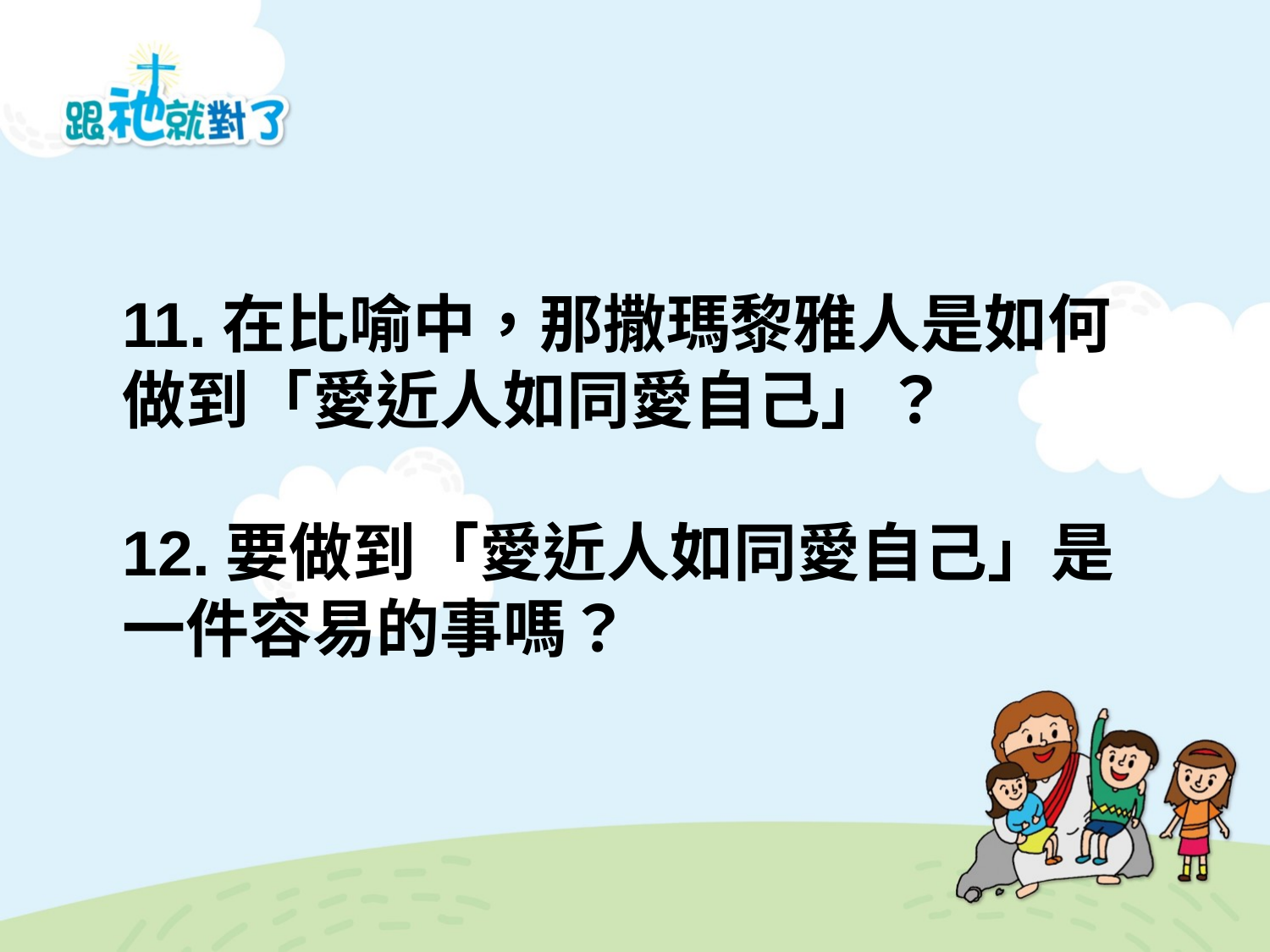

11.在比喻中，那撒瑪黎雅人是如何做到「愛近人如同愛自己」？

12.要做到「愛近人如同愛自己」是一件容易的事嗎？